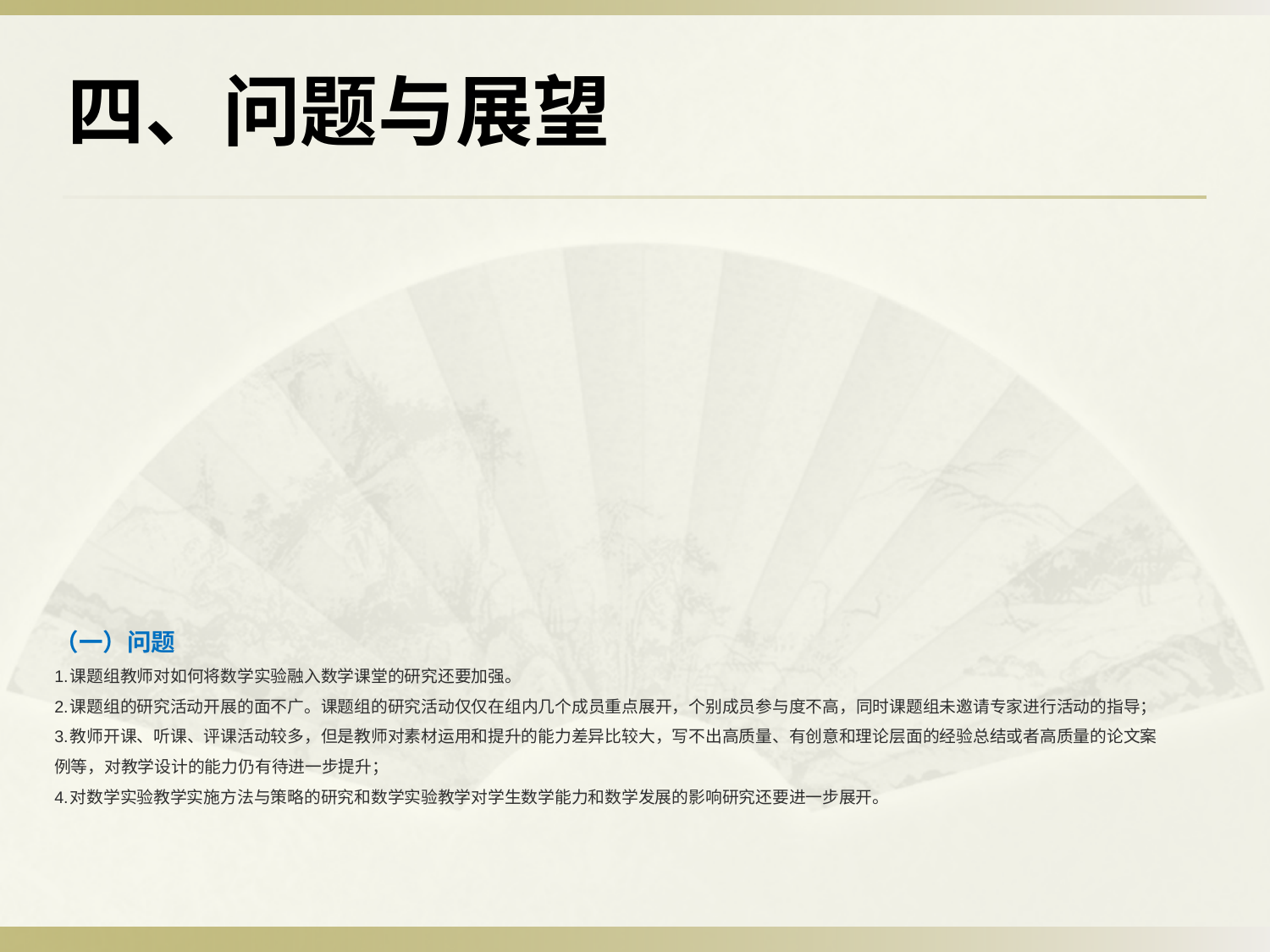

四、问题与展望

# （一）问题 1.课题组教师对如何将数学实验融入数学课堂的研究还要加强。 2.课题组的研究活动开展的面不广。课题组的研究活动仅仅在组内几个成员重点展开，个别成员参与度不高，同时课题组未邀请专家进行活动的指导； 3.教师开课、听课、评课活动较多，但是教师对素材运用和提升的能力差异比较大，写不出高质量、有创意和理论层面的经验总结或者高质量的论文案例等，对教学设计的能力仍有待进一步提升； 4.对数学实验教学实施方法与策略的研究和数学实验教学对学生数学能力和数学发展的影响研究还要进一步展开。